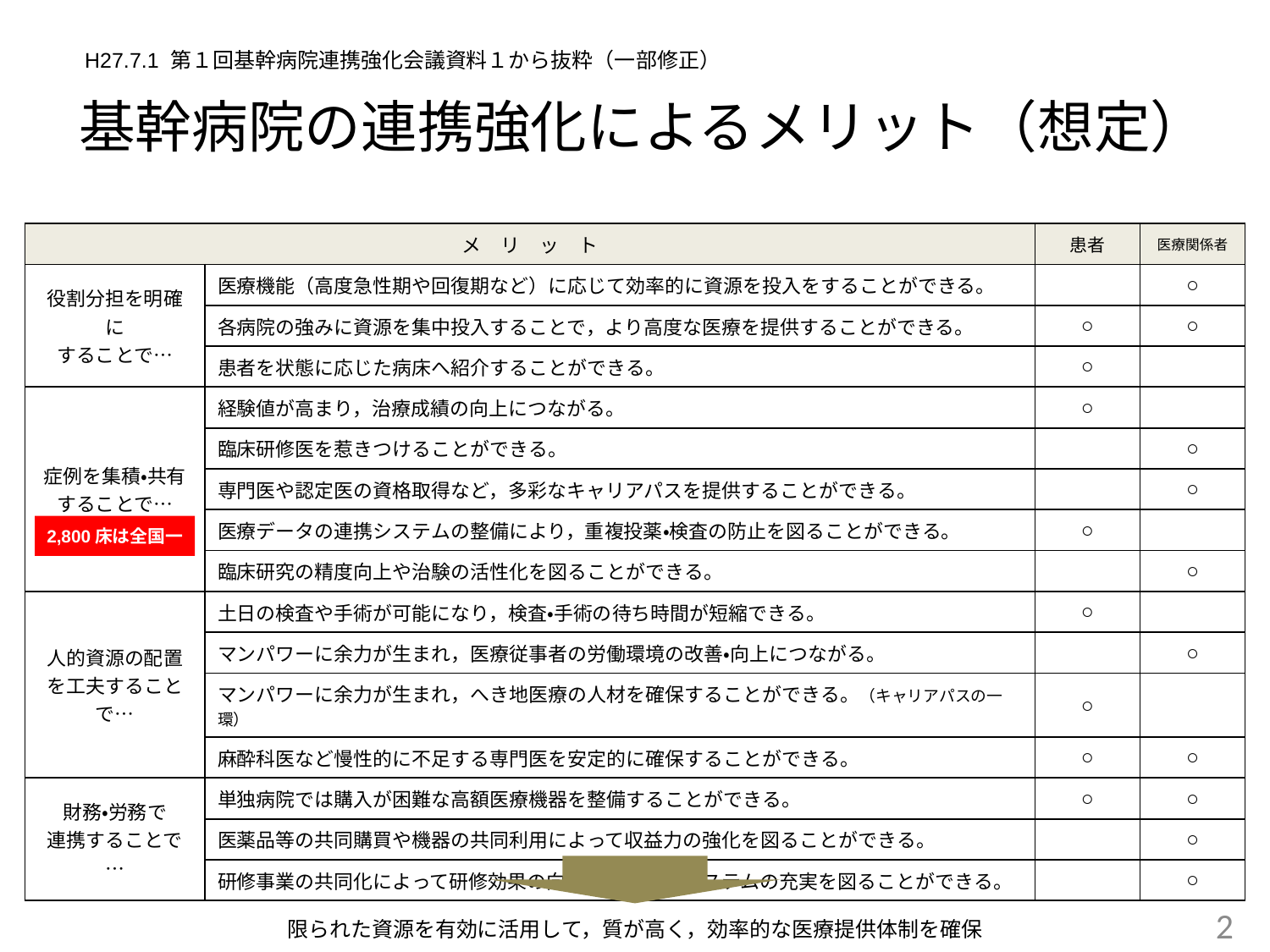

H27.7.1 第１回基幹病院連携強化会議資料１から抜粋（一部修正）
# 基幹病院の連携強化によるメリット（想定）
| メ　リ　ッ　ト |  | 患者 | 医療関係者 |
| --- | --- | --- | --- |
| 役割分担を明確に することで… | 医療機能（高度急性期や回復期など）に応じて効率的に資源を投入をすることができる。 |  | ○ |
|  | 各病院の強みに資源を集中投入することで，より高度な医療を提供することができる。 | ○ | ○ |
|  | 患者を状態に応じた病床へ紹介することができる。 | ○ |  |
| 症例を集積・共有 することで… | 経験値が高まり，治療成績の向上につながる。 | ○ |  |
|  | 臨床研修医を惹きつけることができる。 |  | ○ |
|  | 専門医や認定医の資格取得など，多彩なキャリアパスを提供することができる。 |  | ○ |
|  | 医療データの連携システムの整備により，重複投薬・検査の防止を図ることができる。 | ○ |  |
|  | 臨床研究の精度向上や治験の活性化を図ることができる。 |  | ○ |
| 人的資源の配置を工夫することで… | 土日の検査や手術が可能になり，検査・手術の待ち時間が短縮できる。 | ○ |  |
|  | マンパワーに余力が生まれ，医療従事者の労働環境の改善・向上につながる。 |  | ○ |
|  | マンパワーに余力が生まれ，へき地医療の人材を確保することができる。（キャリアパスの一環） | ○ |  |
|  | 麻酔科医など慢性的に不足する専門医を安定的に確保することができる。 | ○ | ○ |
| 財務・労務で 連携することで… | 単独病院では購入が困難な高額医療機器を整備することができる。 | ○ | ○ |
|  | 医薬品等の共同購買や機器の共同利用によって収益力の強化を図ることができる。 |  | ○ |
|  | 研修事業の共同化によって研修効果の向上や人材育成システムの充実を図ることができる。 |  | ○ |
2,800床は全国一

2
限られた資源を有効に活用して，質が高く，効率的な医療提供体制を確保